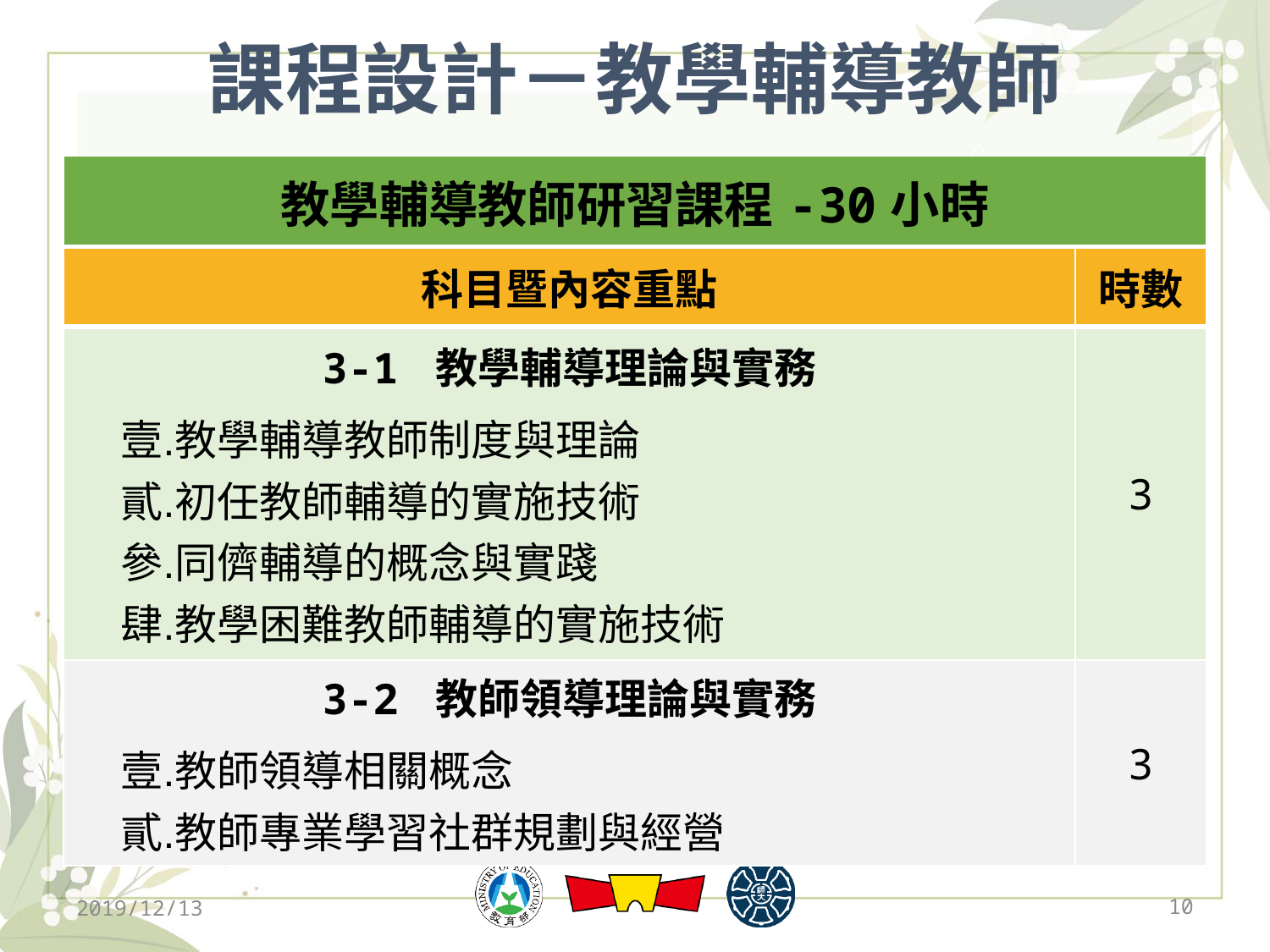

# 課程設計－教學輔導教師
| 教學輔導教師研習課程-30小時 |  |
| --- | --- |
| 科目暨內容重點 | 時數 |
| 3-1 教學輔導理論與實務 教學輔導教師制度與理論 初任教師輔導的實施技術 同儕輔導的概念與實踐 教學困難教師輔導的實施技術 | 3 |
| 3-2 教師領導理論與實務 教師領導相關概念 教師專業學習社群規劃與經營 | 3 |
2019/12/13
10